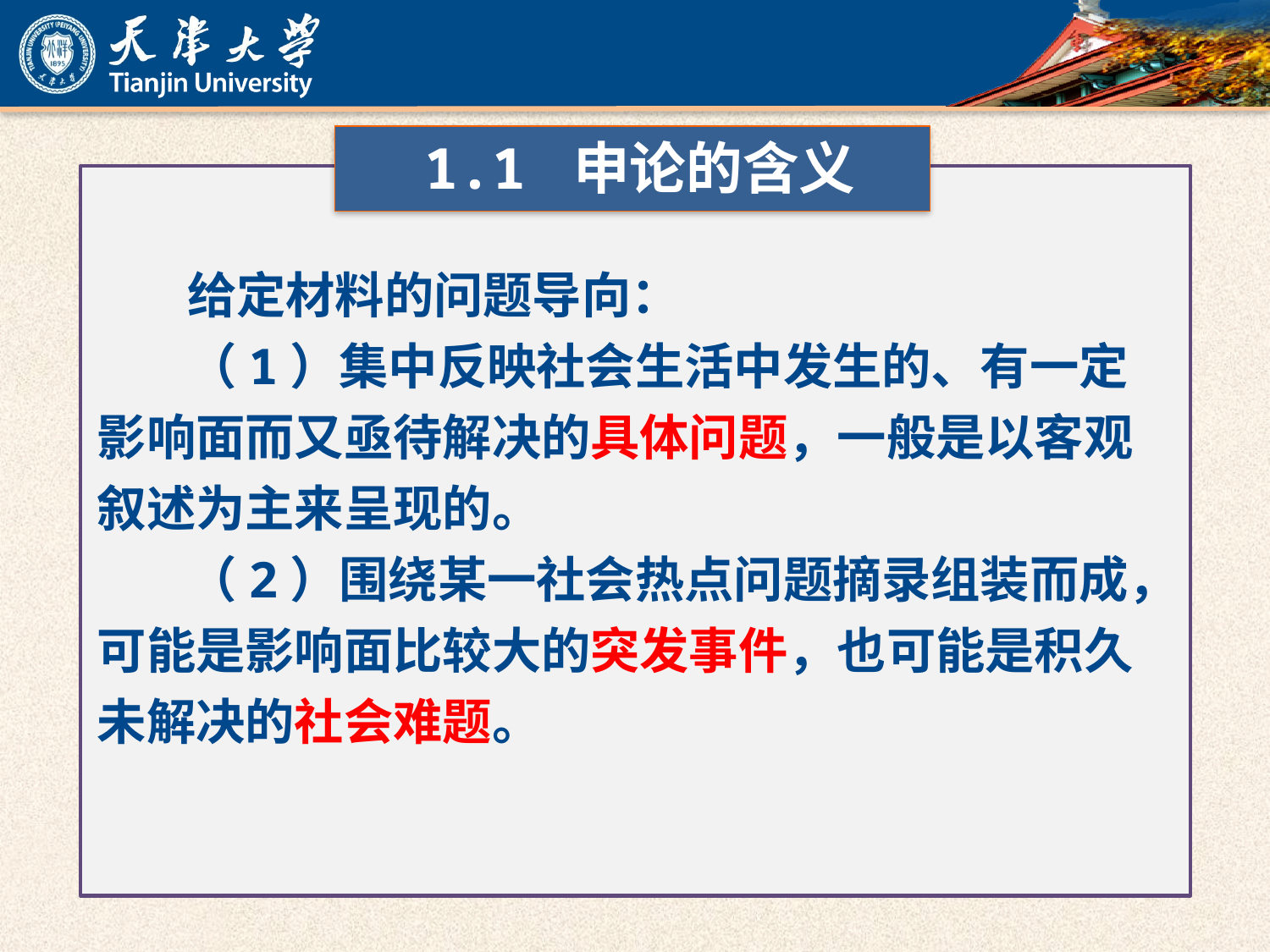

1.1 申论的含义

给定材料的问题导向：
（1）集中反映社会生活中发生的、有一定影响面而又亟待解决的具体问题，一般是以客观叙述为主来呈现的。
（2）围绕某一社会热点问题摘录组装而成，可能是影响面比较大的突发事件，也可能是积久未解决的社会难题。